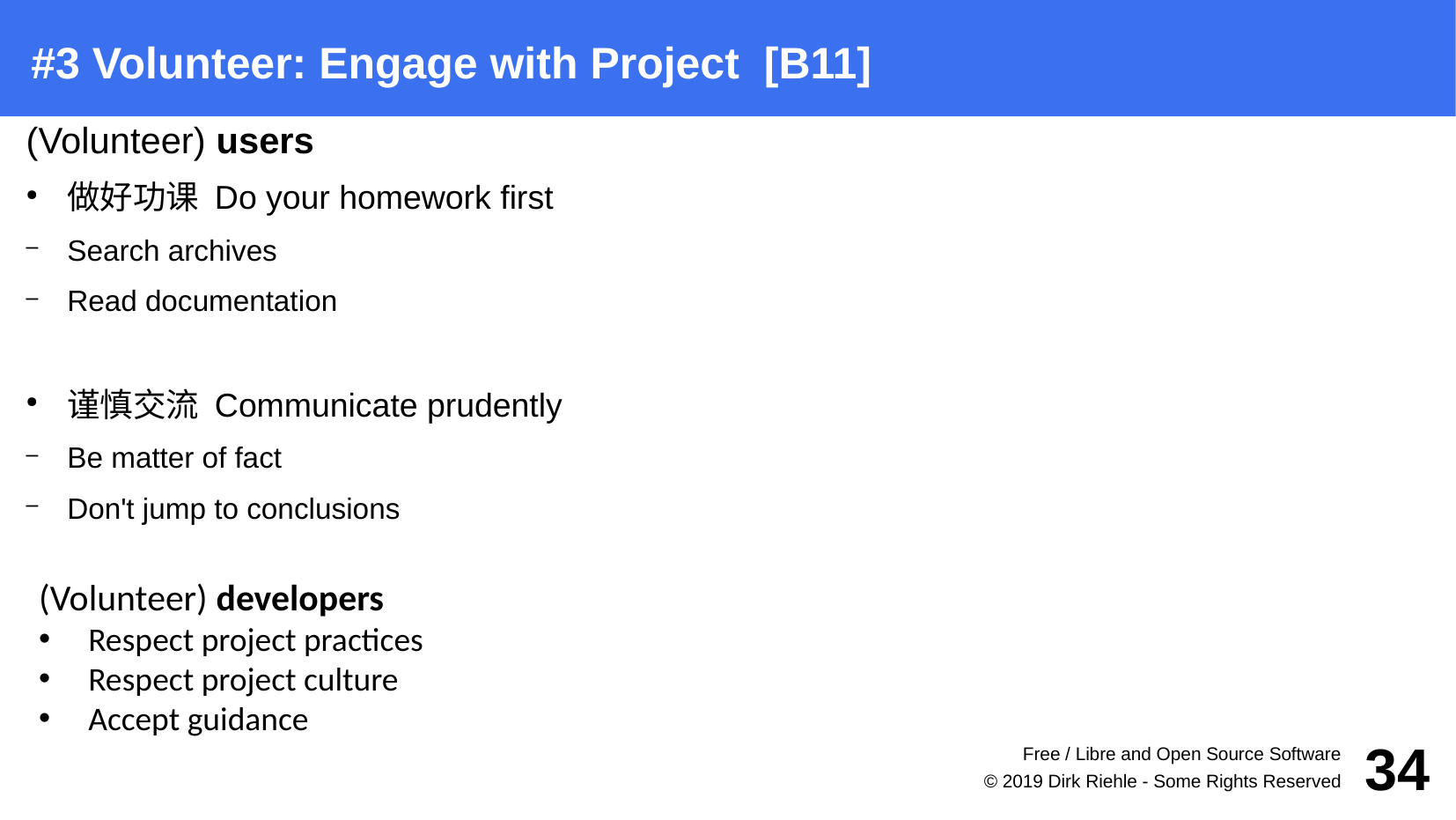

(Volunteer) users
做好功课 Do your homework first
Search archives
Read documentation

谨慎交流 Communicate prudently
Be matter of fact
Don't jump to conclusions

#3 Volunteer: Engage with Project  [B11]
(Volunteer) developers
Respect project practices
Respect project culture
Accept guidance
Free / Libre and Open Source Software
34
© 2019 Dirk Riehle - Some Rights Reserved